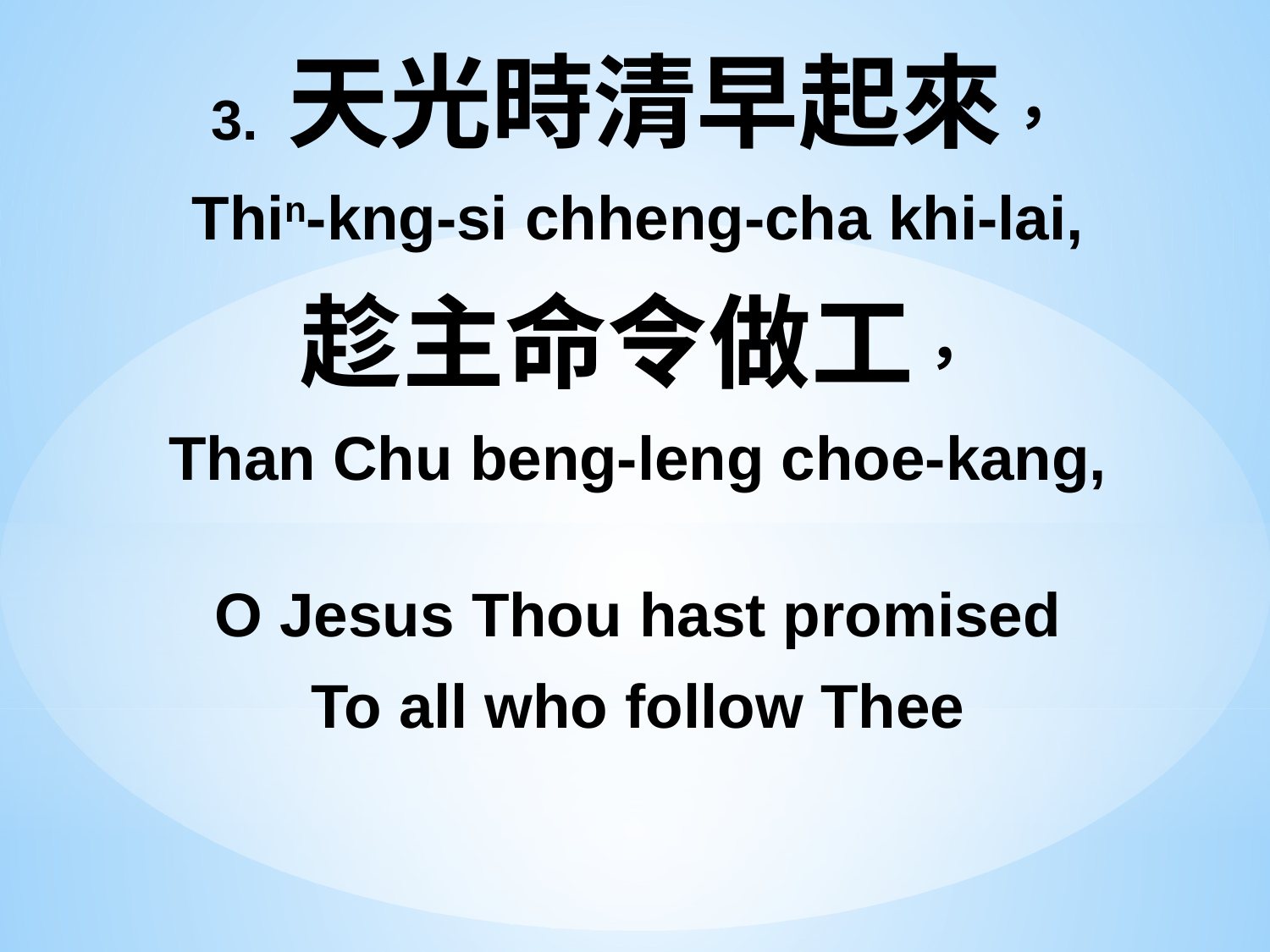

3. 天光時清早起來，
Thin-kng-si chheng-cha khi-lai,
趁主命令做工，
Than Chu beng-leng choe-kang,

O Jesus Thou hast promised
To all who follow Thee